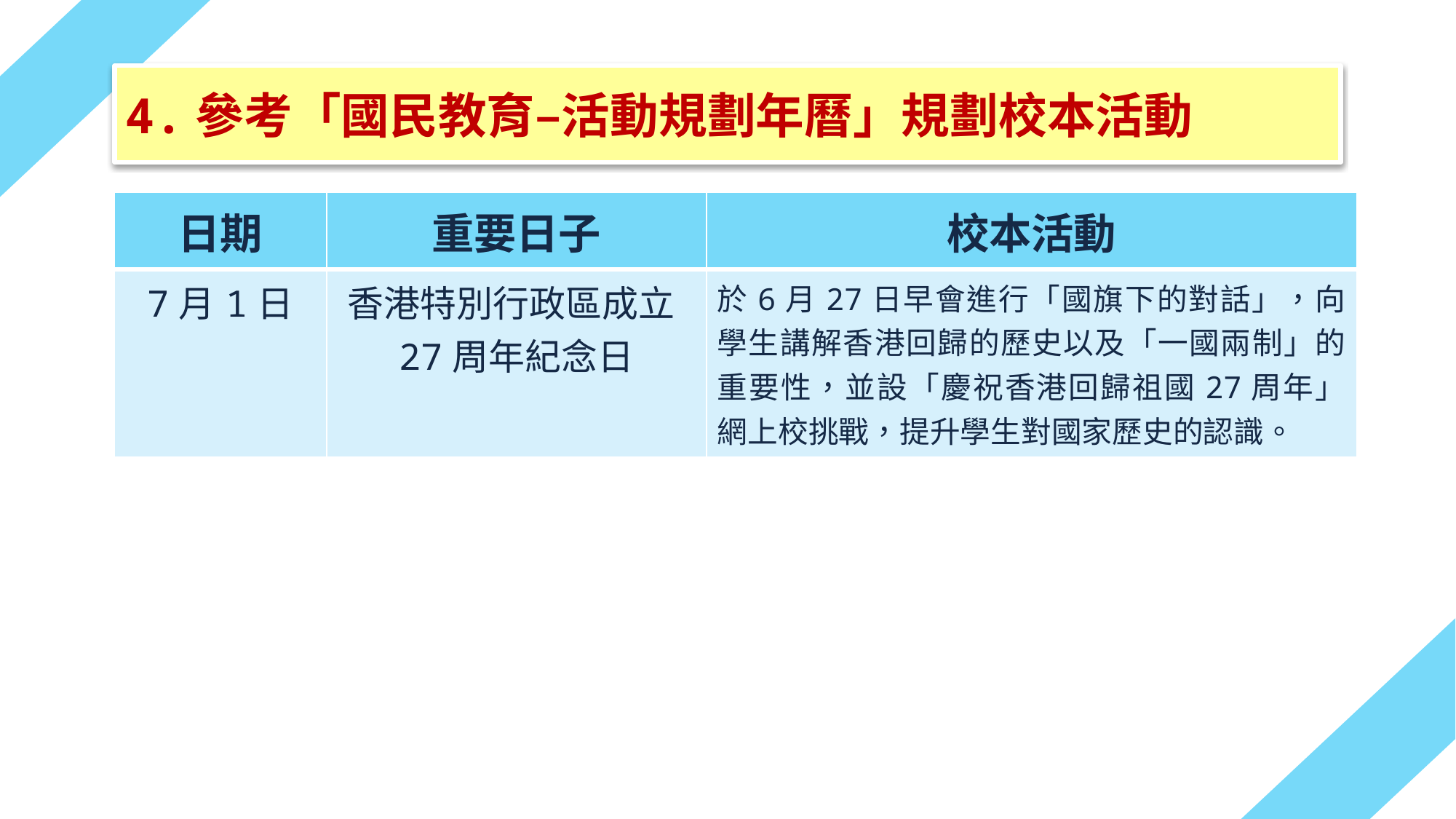

# 4.參考「國民教育–活動規劃年曆」規劃校本活動
| 日期 | 重要日子 | 校本活動 |
| --- | --- | --- |
| 7月1日 | 香港特別行政區成立27周年紀念日 | 於6月27日早會進行「國旗下的對話」，向學生講解香港回歸的歷史以及「一國兩制」的重要性，並設「慶祝香港回歸祖國27周年」網上校挑戰，提升學生對國家歷史的認識。 |